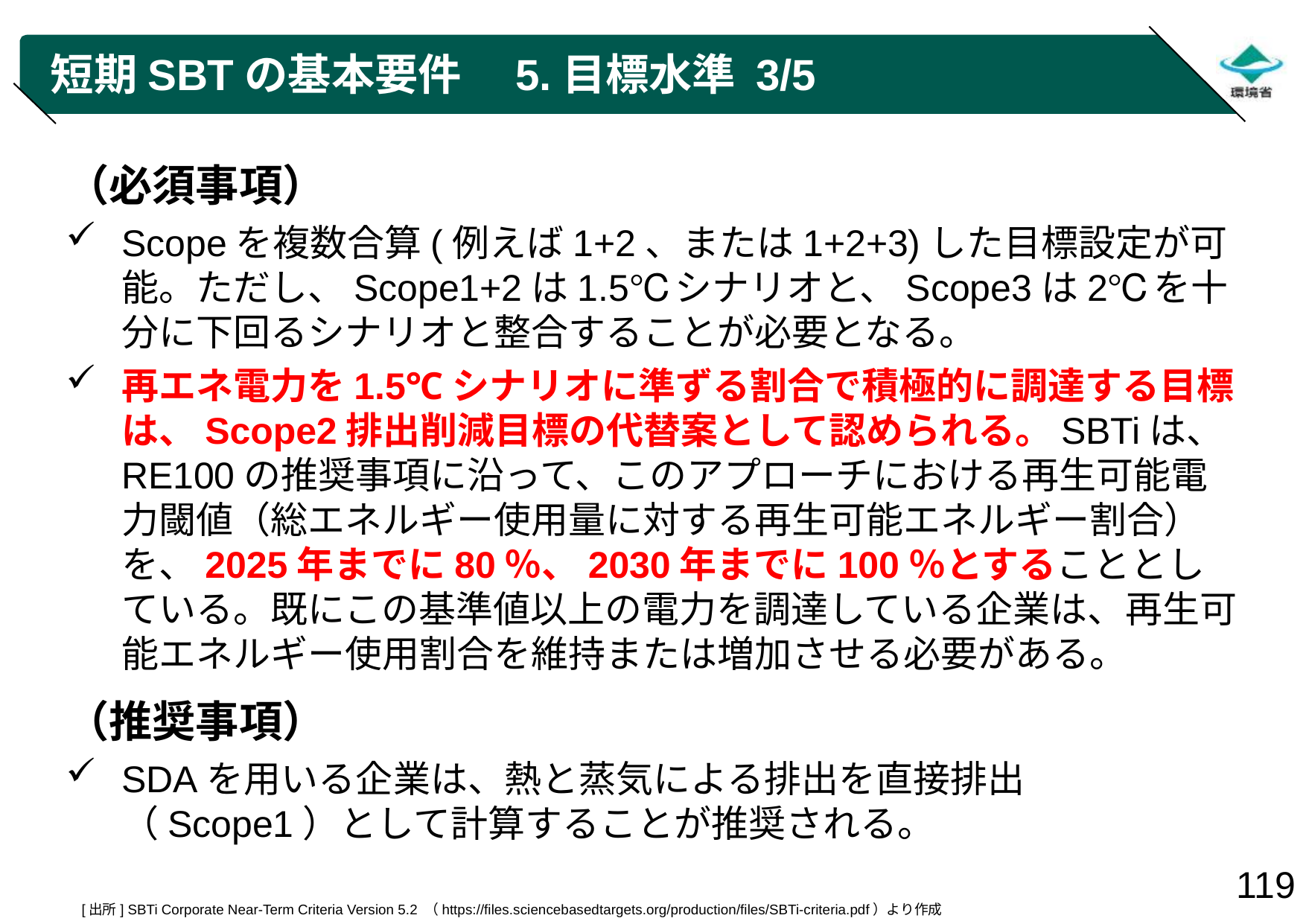

# 短期SBTの基本要件　5.目標水準 3/5
（必須事項）
Scopeを複数合算(例えば1+2、または1+2+3)した目標設定が可能。ただし、Scope1+2は1.5℃シナリオと、Scope3は2℃を十分に下回るシナリオと整合することが必要となる。
再エネ電力を1.5℃シナリオに準ずる割合で積極的に調達する目標は、Scope2排出削減目標の代替案として認められる。SBTiは、RE100の推奨事項に沿って、このアプローチにおける再生可能電力閾値（総エネルギー使用量に対する再生可能エネルギー割合）を、2025年までに80％、2030年までに100％とすることとしている。既にこの基準値以上の電力を調達している企業は、再生可能エネルギー使用割合を維持または増加させる必要がある。
（推奨事項）
SDAを用いる企業は、熱と蒸気による排出を直接排出（Scope1）として計算することが推奨される。
[出所] SBTi Corporate Near-Term Criteria Version 5.2 （https://files.sciencebasedtargets.org/production/files/SBTi-criteria.pdf）より作成